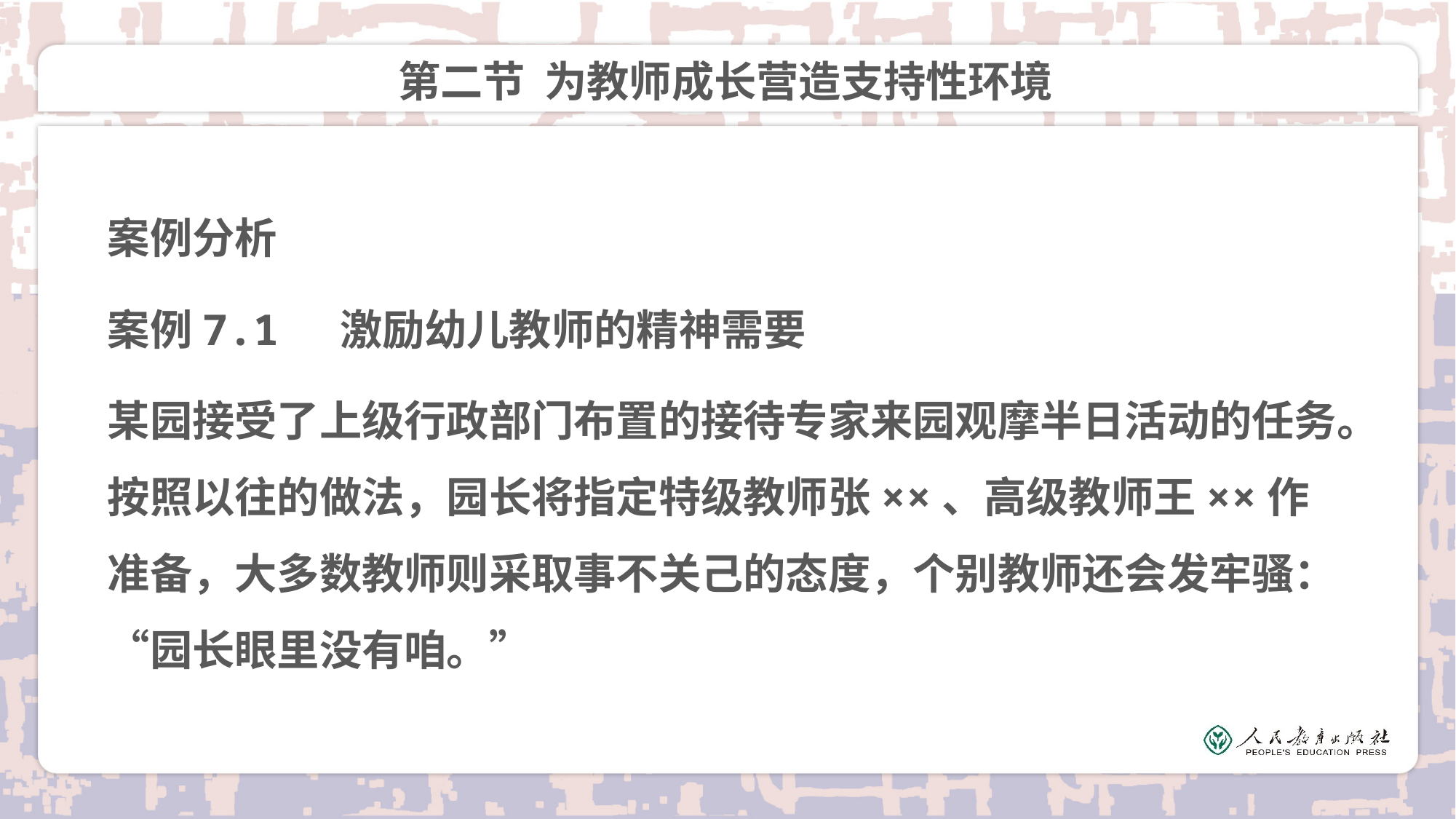

# 第二节  为教师成长营造支持性环境
案例分析
案例7.1  激励幼儿教师的精神需要
某园接受了上级行政部门布置的接待专家来园观摩半日活动的任务。按照以往的做法，园长将指定特级教师张××、高级教师王××作准备，大多数教师则采取事不关己的态度，个别教师还会发牢骚：“园长眼里没有咱。”